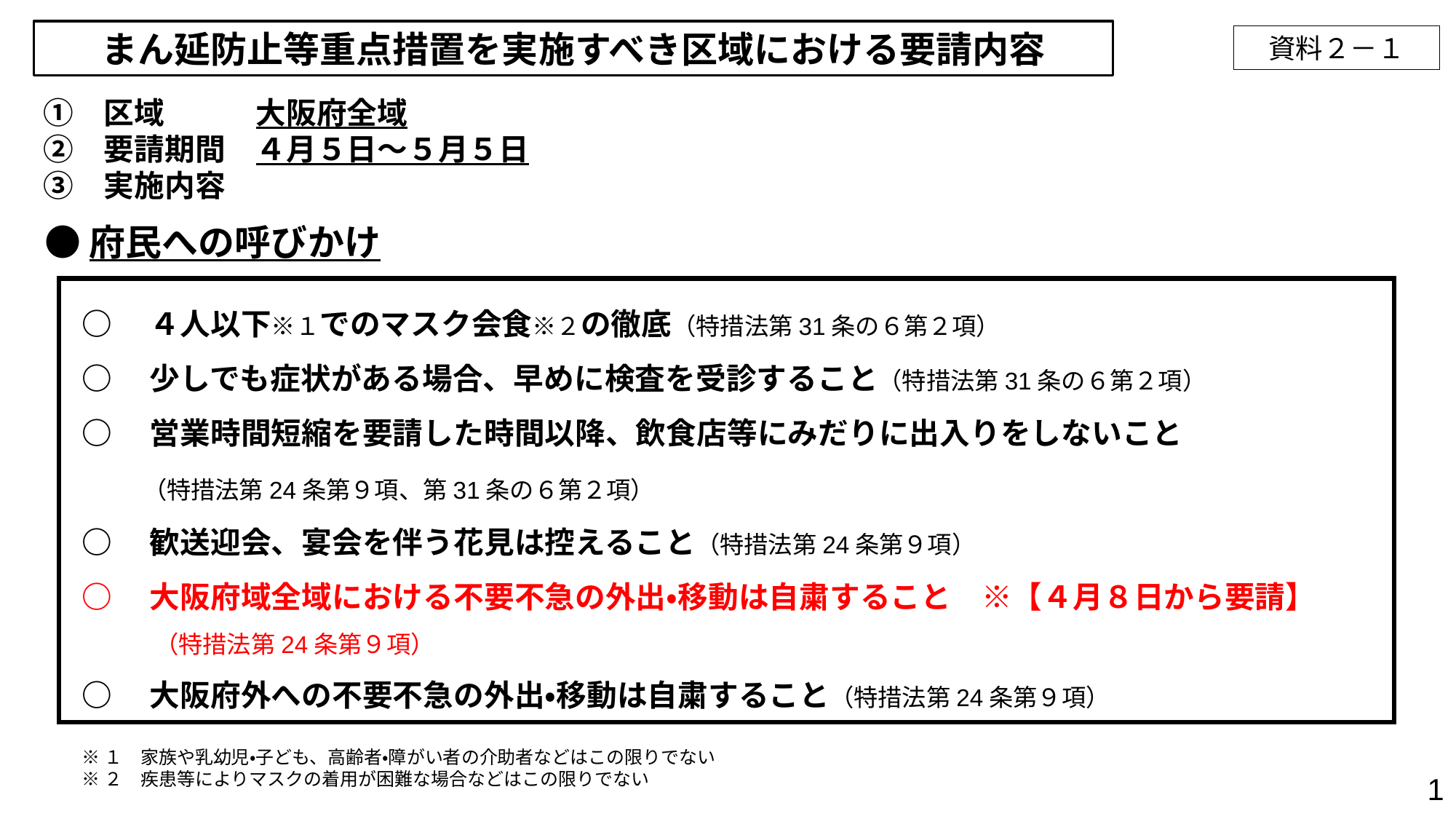

まん延防止等重点措置を実施すべき区域における要請内容
資料２－１
　①　区域　　　大阪府全域
　②　要請期間　４月５日～５月５日
　③　実施内容
●府民への呼びかけ

○　４人以下※１でのマスク会食※２の徹底（特措法第31条の６第２項）
○　少しでも症状がある場合、早めに検査を受診すること（特措法第31条の６第２項）
○　営業時間短縮を要請した時間以降、飲食店等にみだりに出入りをしないこと
　　（特措法第24条第９項、第31条の６第２項）
○　歓送迎会、宴会を伴う花見は控えること（特措法第24条第９項）
○　大阪府域全域における不要不急の外出・移動は自粛すること　※【４月８日から要請】
　　　（特措法第24条第９項）
○　大阪府外への不要不急の外出・移動は自粛すること（特措法第24条第９項）

※１　家族や乳幼児・子ども、高齢者・障がい者の介助者などはこの限りでない
※２　疾患等によりマスクの着用が困難な場合などはこの限りでない
1